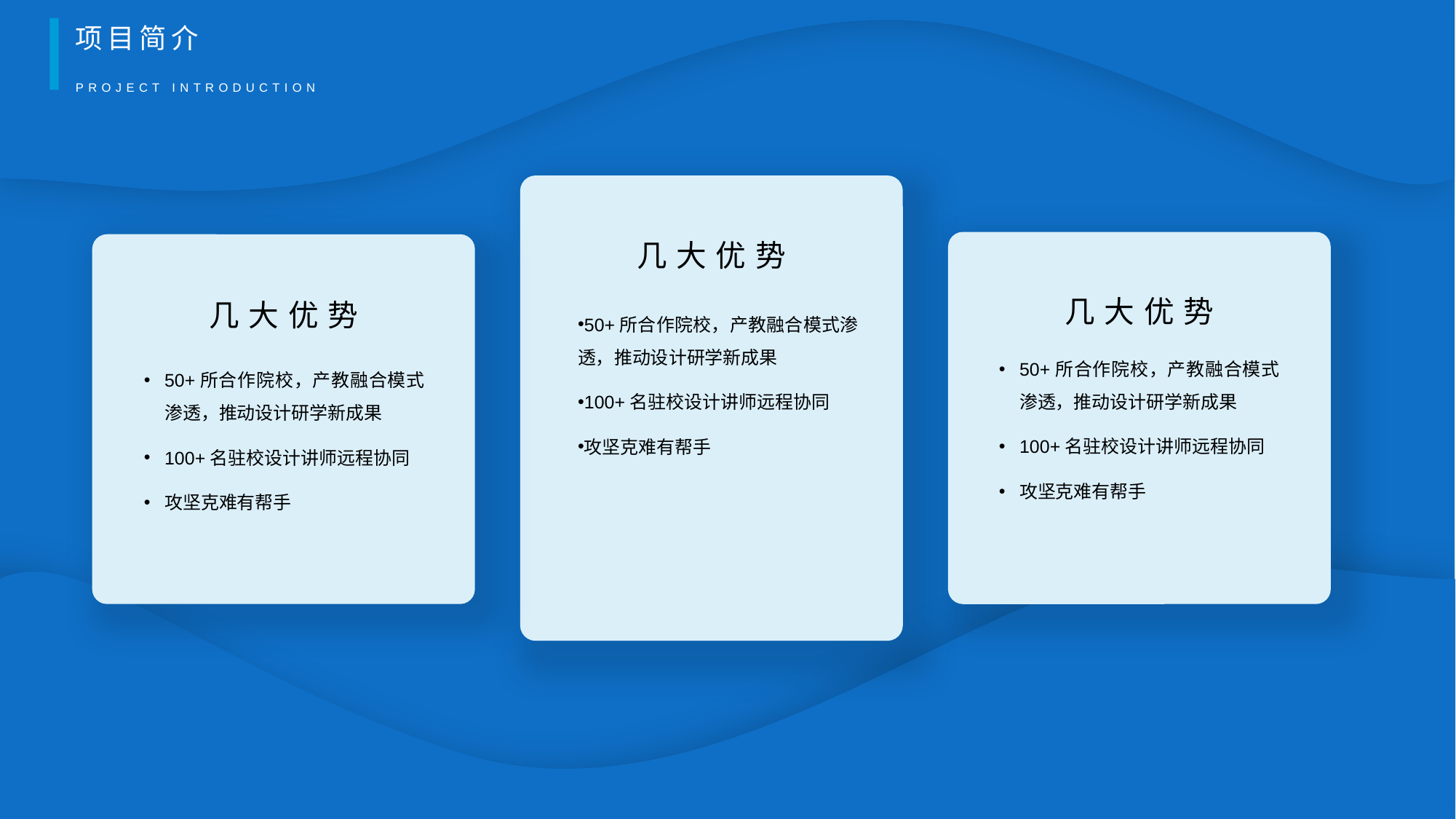

项目简介
PROJECT INTRODUCTION

几大优势

几大优势
50+所合作院校，产教融合模式渗透，推动设计研学新成果
100+名驻校设计讲师远程协同
攻坚克难有帮手
几大优势
50+所合作院校，产教融合模式渗透，推动设计研学新成果
100+名驻校设计讲师远程协同
攻坚克难有帮手
50+所合作院校，产教融合模式渗透，推动设计研学新成果
100+名驻校设计讲师远程协同
攻坚克难有帮手